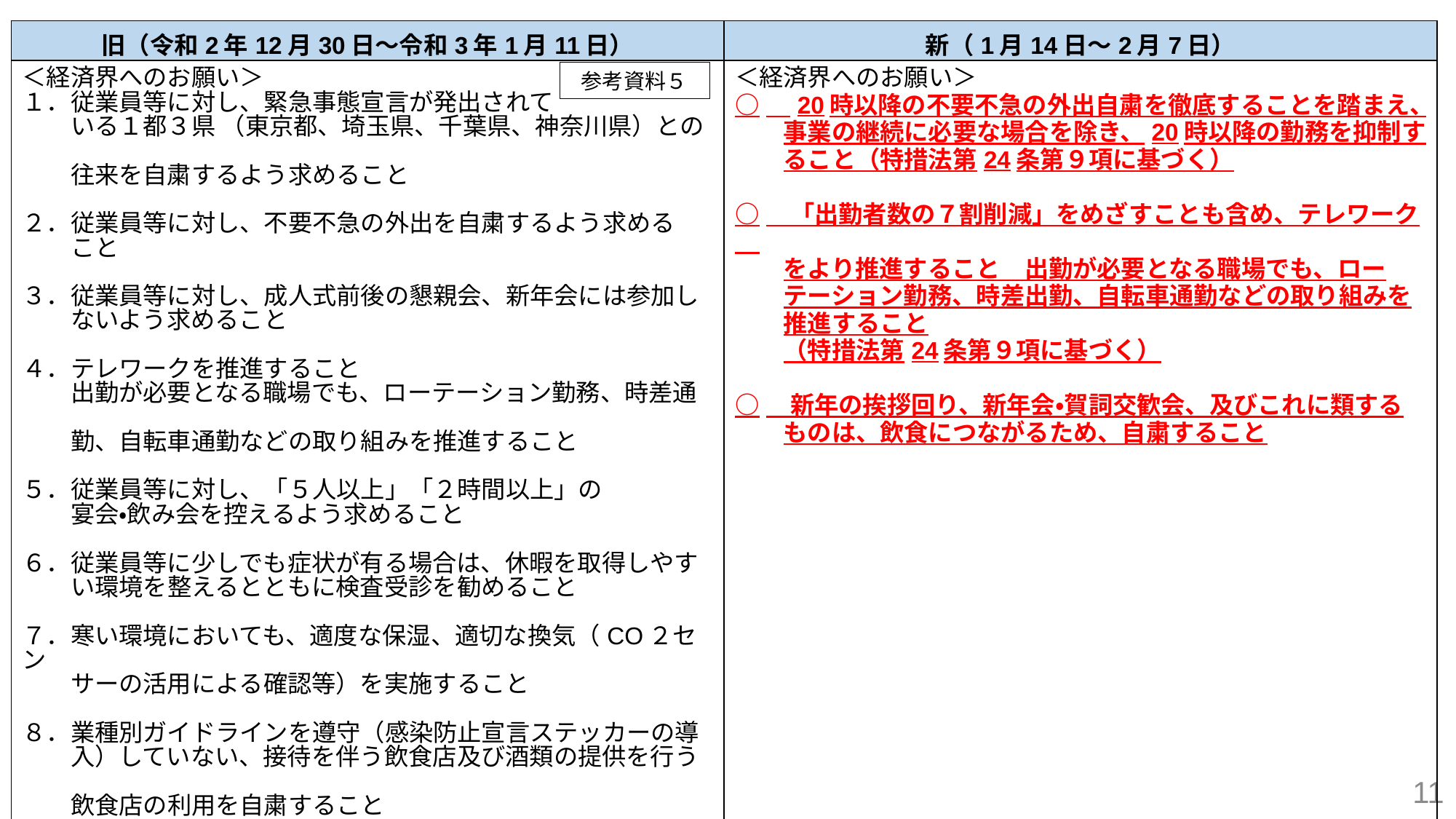

| 旧（令和2年12月30日～令和3年1月11日） | 新（1月14日～2月7日） |
| --- | --- |
| ＜経済界へのお願い＞　 １．従業員等に対し、緊急事態宣言が発出されて 　　いる１都３県 （東京都、埼玉県、千葉県、神奈川県）との　 　　往来を自粛するよう求めること ２．従業員等に対し、不要不急の外出を自粛するよう求める 　　こと　 ３．従業員等に対し、成人式前後の懇親会、新年会には参加し 　　ないよう求めること ４．テレワークを推進すること 　　出勤が必要となる職場でも、ローテーション勤務、時差通　 　　勤、自転車通勤などの取り組みを推進すること ５．従業員等に対し、「５人以上」「２時間以上」の 　　宴会・飲み会を控えるよう求めること　 ６．従業員等に少しでも症状が有る場合は、休暇を取得しやす 　　い環境を整えるとともに検査受診を勧めること ７．寒い環境においても、適度な保湿、適切な換気（CO２セン 　　サーの活用による確認等）を実施すること ８．業種別ガイドラインを遵守（感染防止宣言ステッカーの導 　　入）していない、接待を伴う飲食店及び酒類の提供を行う　 　　飲食店の利用を自粛すること ９．業種別ガイドラインの遵守を徹底すること | ＜経済界へのお願い＞　 ○　20時以降の不要不急の外出自粛を徹底することを踏まえ、 　　事業の継続に必要な場合を除き、20時以降の勤務を抑制す 　　ること（特措法第24条第９項に基づく） ○　「出勤者数の７割削減」をめざすことも含め、テレワーク　 　　をより推進すること　出勤が必要となる職場でも、ロー 　　テーション勤務、時差出勤、自転車通勤などの取り組みを 　　推進すること 　　（特措法第24条第９項に基づく） ○　新年の挨拶回り、新年会・賀詞交歓会、及びこれに類する 　　ものは、飲食につながるため、自粛すること |

参考資料５

11